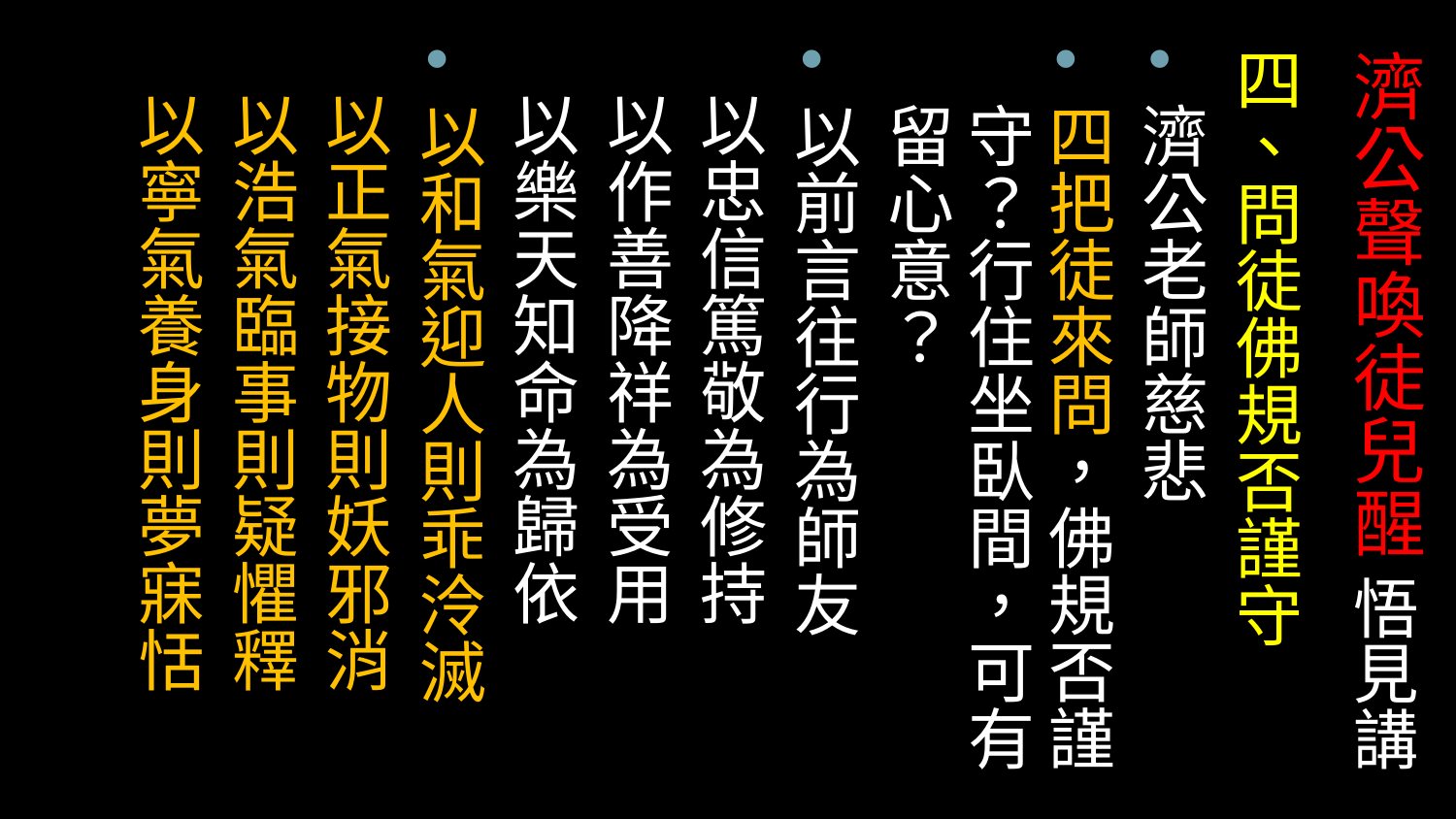

四、問徒佛規否謹守
濟公老師慈悲
四把徒來問，佛規否謹守？行住坐臥間，可有留心意？
以前言往行為師友
  以忠信篤敬為修持
  以作善降祥為受用
  以樂天知命為歸依
以和氣迎人則乖泠滅
  以正氣接物則妖邪消
  以浩氣臨事則疑懼釋
  以寧氣養身則夢寐恬

# 濟公聲喚徒兒醒 悟見講